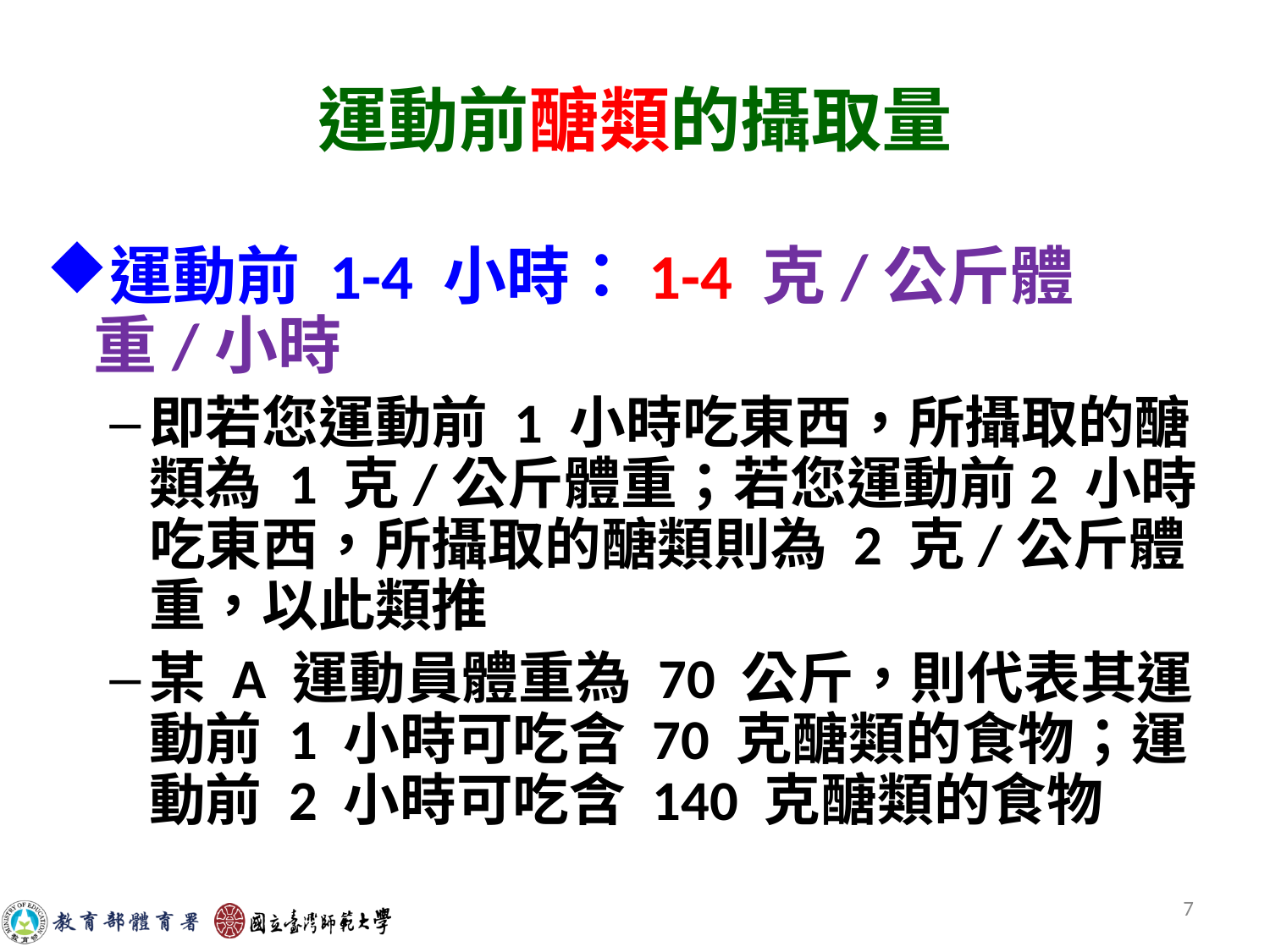

# 運動前醣類的攝取量
運動前 1-4 小時：1-4 克/公斤體重/小時
即若您運動前 1 小時吃東西，所攝取的醣類為 1 克/公斤體重；若您運動前2 小時吃東西，所攝取的醣類則為 2 克/公斤體重，以此類推
某 A 運動員體重為 70 公斤，則代表其運動前 1 小時可吃含 70 克醣類的食物；運動前 2 小時可吃含 140 克醣類的食物

7